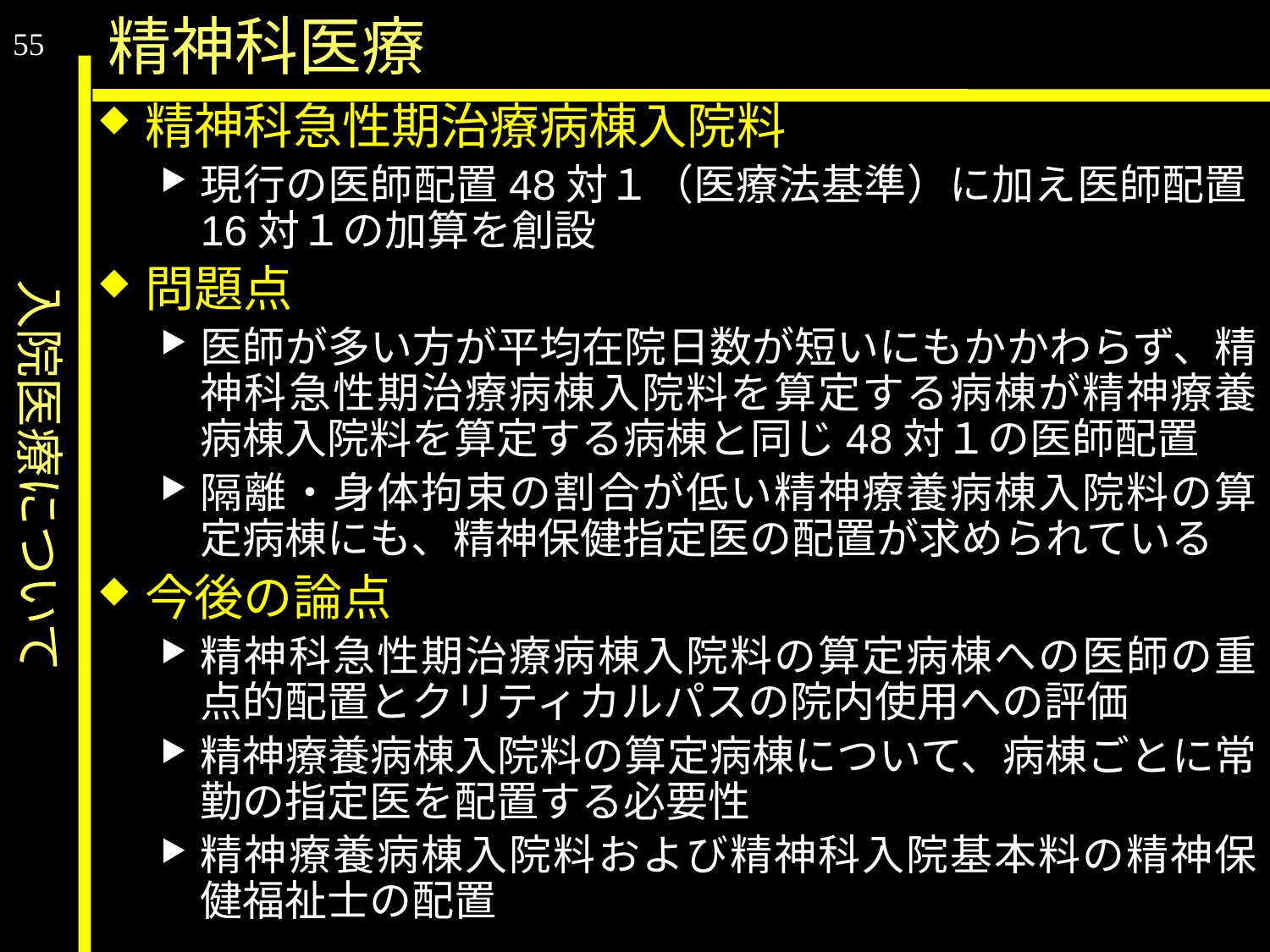

入院医療について
精神科医療
55

精神科急性期治療病棟入院料
現行の医師配置48対１（医療法基準）に加え医師配置16対１の加算を創設
問題点
医師が多い方が平均在院日数が短いにもかかわらず、精神科急性期治療病棟入院料を算定する病棟が精神療養病棟入院料を算定する病棟と同じ48対１の医師配置
隔離・身体拘束の割合が低い精神療養病棟入院料の算定病棟にも、精神保健指定医の配置が求められている
今後の論点
精神科急性期治療病棟入院料の算定病棟への医師の重点的配置とクリティカルパスの院内使用への評価
精神療養病棟入院料の算定病棟について、病棟ごとに常勤の指定医を配置する必要性
精神療養病棟入院料および精神科入院基本料の精神保健福祉士の配置